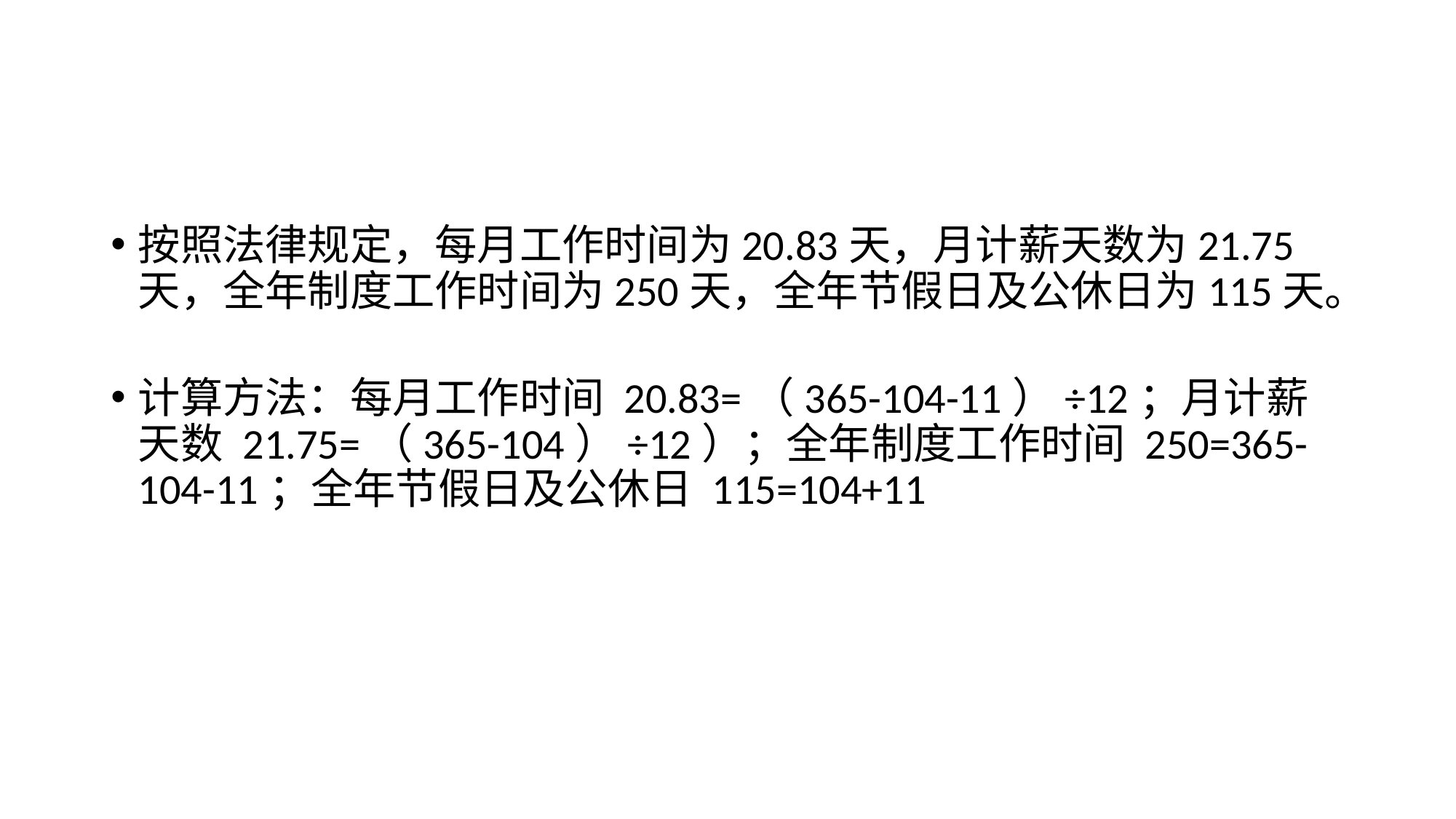

#
按照法律规定，每月工作时间为20.83天，月计薪天数为21.75天，全年制度工作时间为250天，全年节假日及公休日为115天。
计算方法：每月工作时间 20.83=（365-104-11）÷12；月计薪天数 21.75=（365-104）÷12）；全年制度工作时间 250=365-104-11；全年节假日及公休日 115=104+11